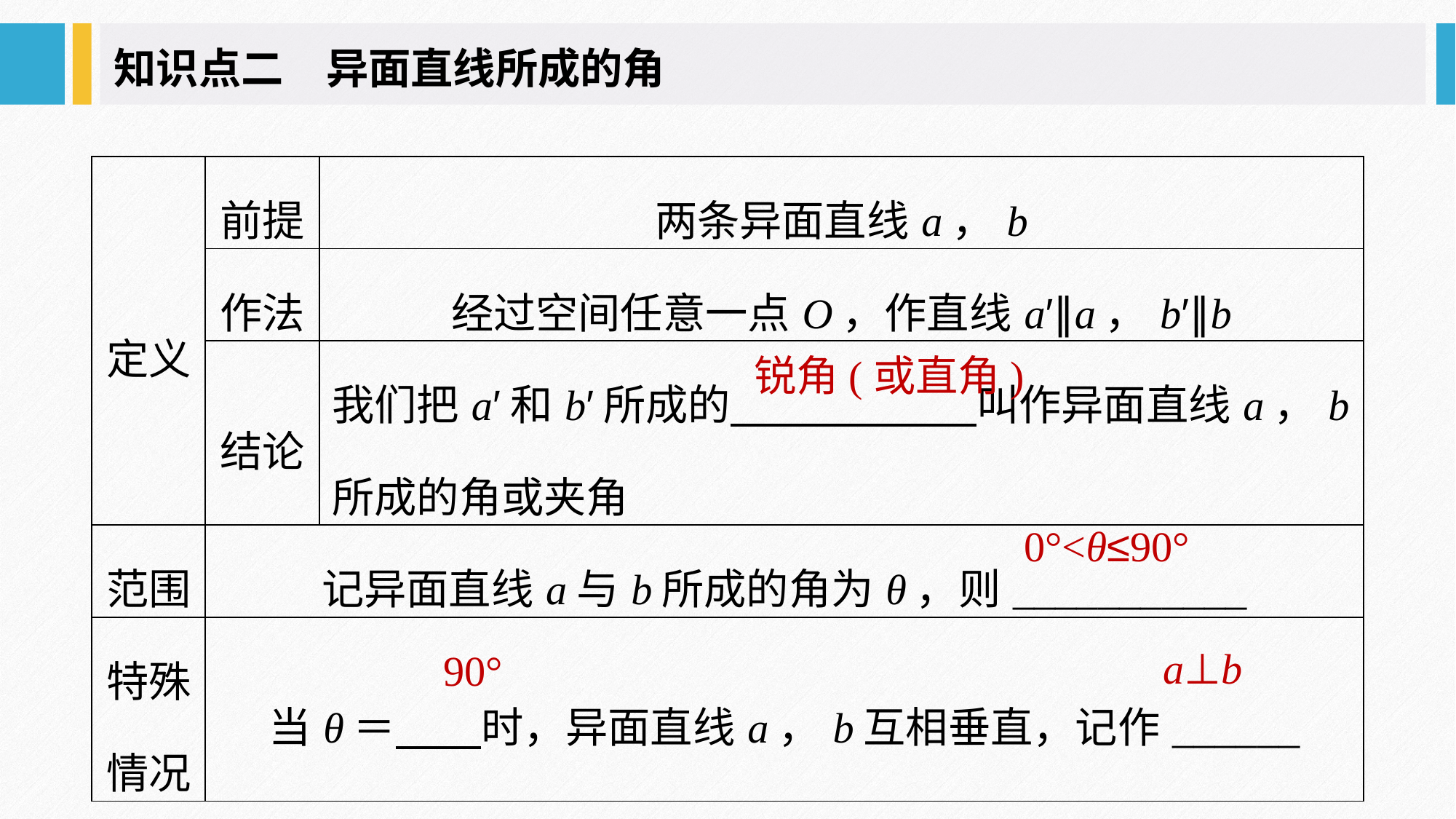

知识点二　异面直线所成的角
| 定义 | 前提 | 两条异面直线a，b |
| --- | --- | --- |
|  | 作法 | 经过空间任意一点O，作直线a′∥a，b′∥b |
|  | 结论 | 我们把a′和b′所成的 叫作异面直线a，b所成的角或夹角 |
| 范围 | 记异面直线a与b所成的角为θ，则\_\_\_\_\_\_\_\_\_\_\_ |  |
| 特殊情况 | 当θ＝ 时，异面直线a，b互相垂直，记作\_\_\_\_\_\_ |  |
锐角(或直角)
0°<θ≤90°
a⊥b
90°